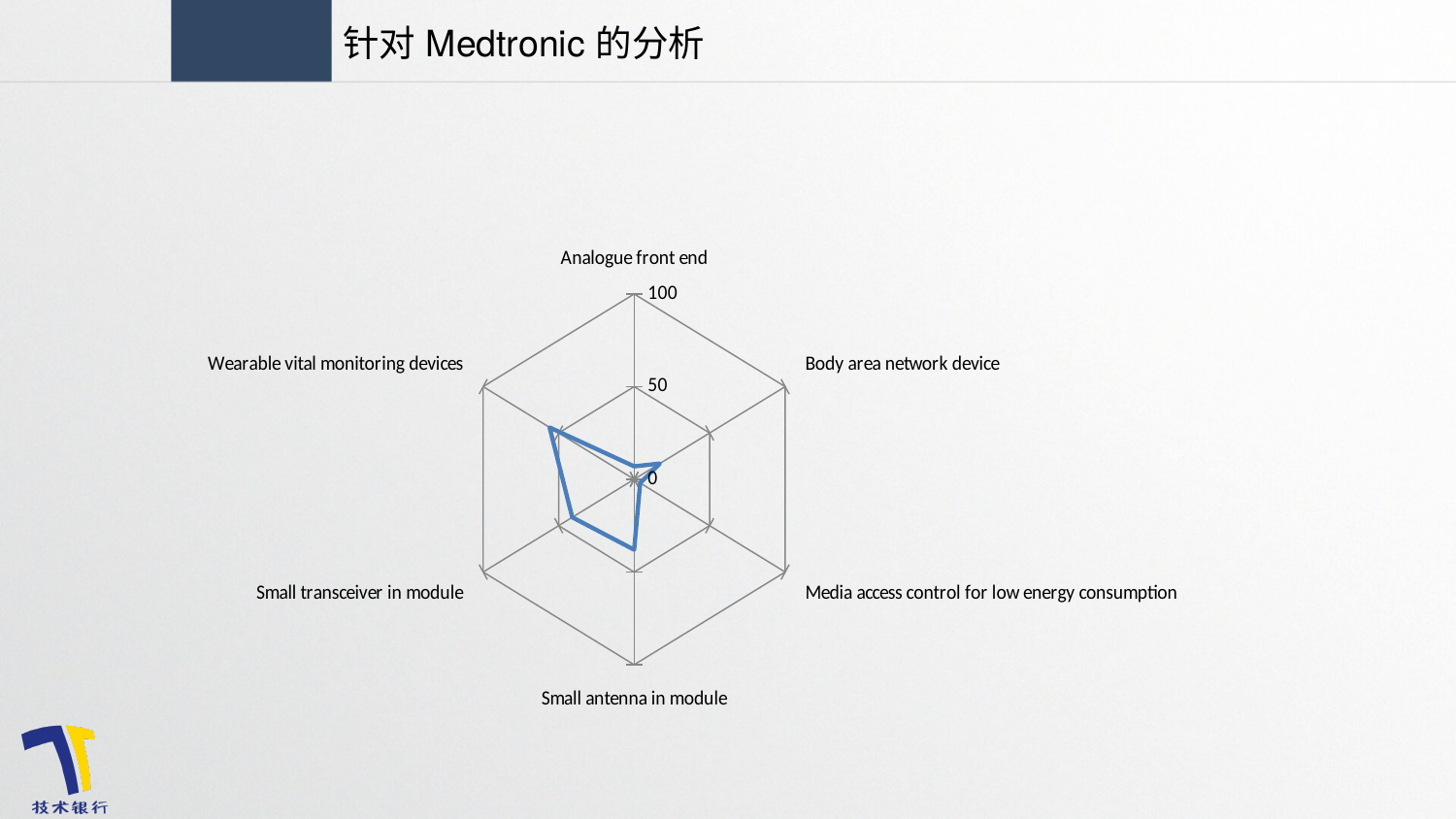

针对Medtronic的分析

### Chart

| Category | MEDTRONIC |
|---|---|
| Analogue front end | 7.0 |
| Body area network device | 17.0 |
| Media access control for low energy consumption | 4.0 |
| Small antenna in module | 38.0 |
| Small transceiver in module | 41.0 |
| Wearable vital monitoring devices | 56.0 |